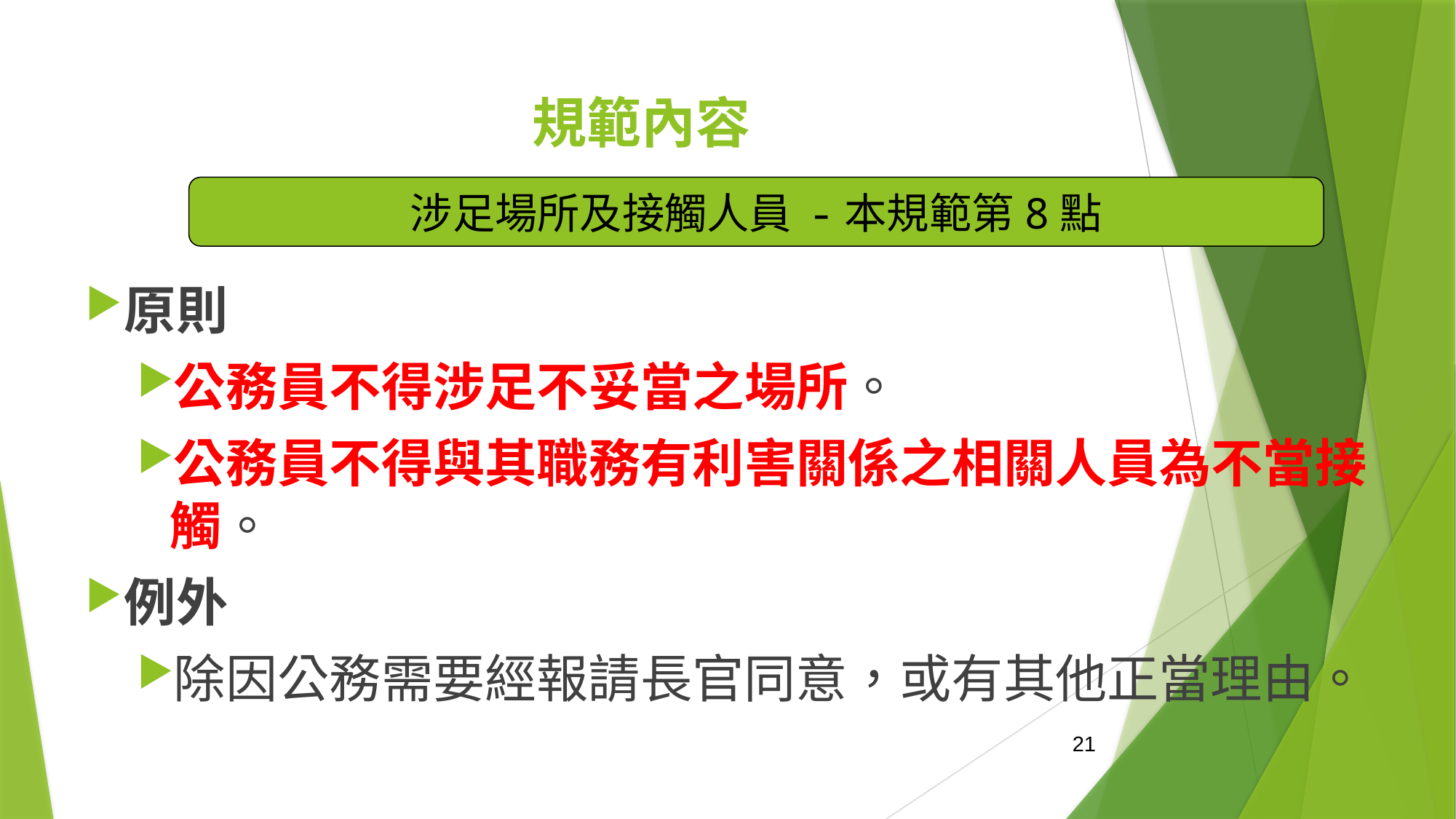

# 規範內容
涉足場所及接觸人員 -本規範第8點
原則
公務員不得涉足不妥當之場所。
公務員不得與其職務有利害關係之相關人員為不當接觸。
例外
除因公務需要經報請長官同意，或有其他正當理由。

21